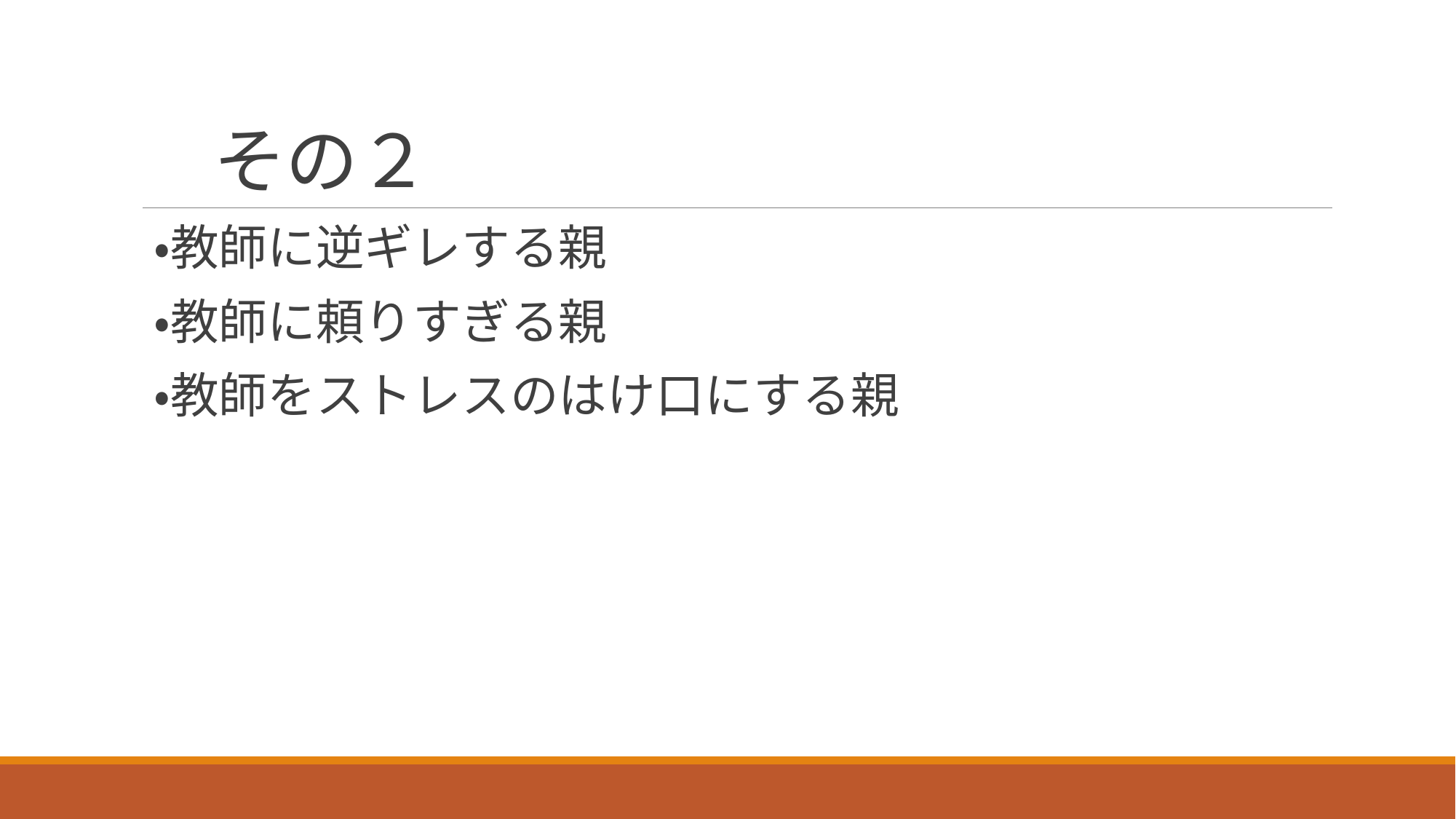

# その２
・教師に逆ギレする親
・教師に頼りすぎる親
・教師をストレスのはけ口にする親